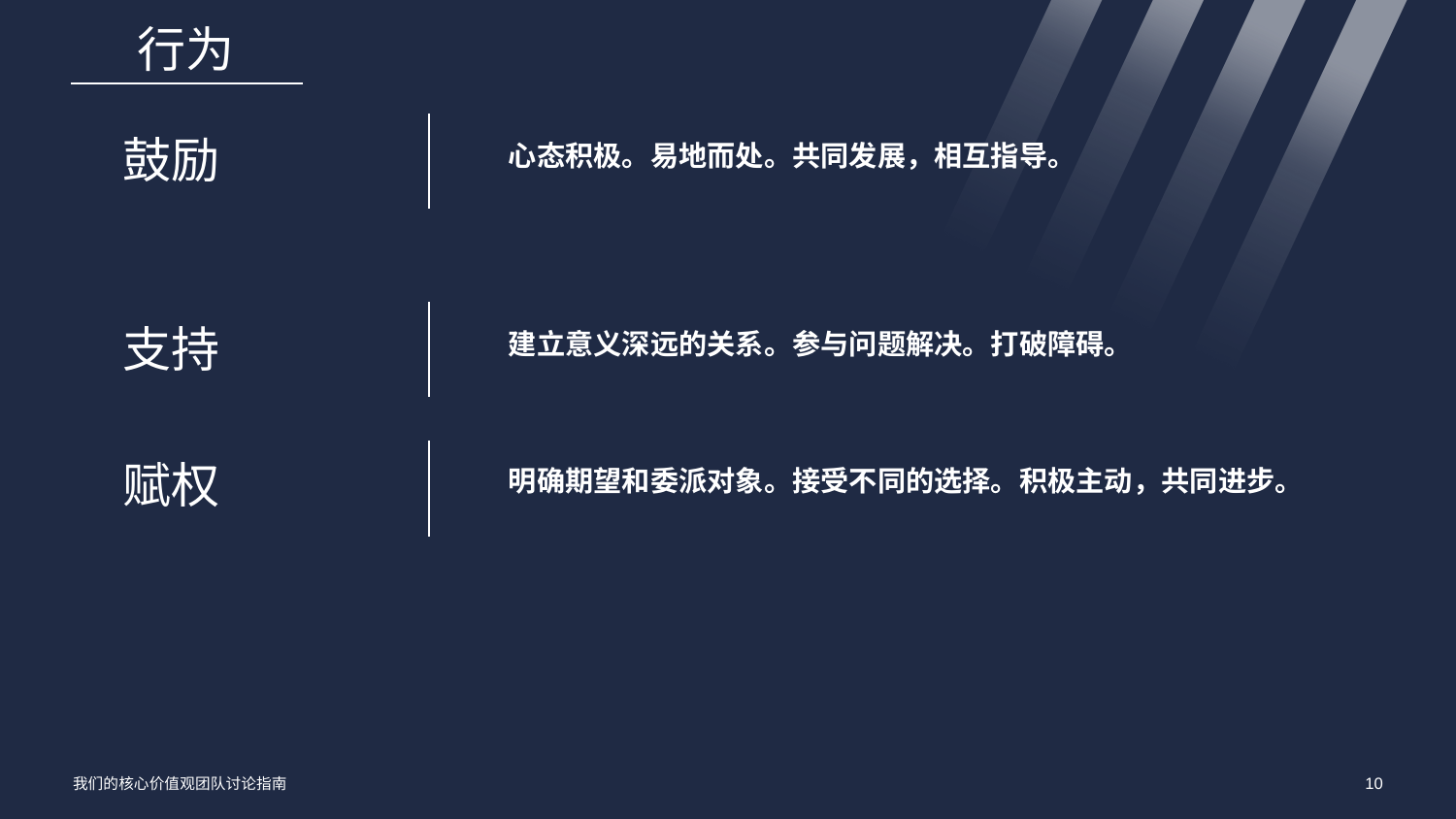

行为
鼓励
心态积极。易地而处。共同发展，相互指导。
支持
建立意义深远的关系。参与问题解决。打破障碍。
赋权
明确期望和委派对象。接受不同的选择。积极主动，共同进步。
我们的核心价值观团队讨论指南
10